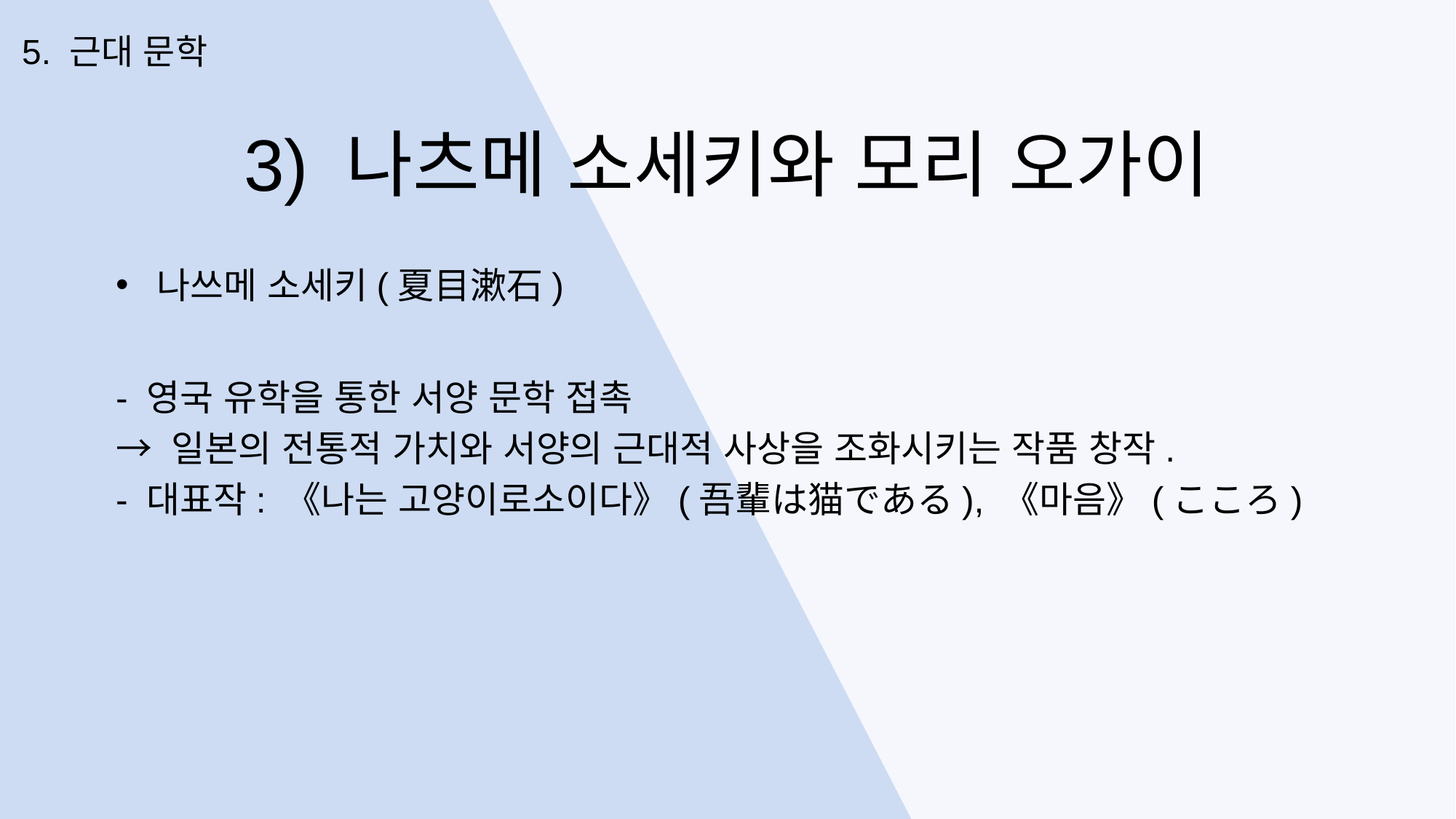

5. 근대 문학
3) 나츠메 소세키와 모리 오가이
나쓰메 소세키(夏目漱石)

- 영국 유학을 통한 서양 문학 접촉
→ 일본의 전통적 가치와 서양의 근대적 사상을 조화시키는 작품 창작.
- 대표작: 《나는 고양이로소이다》(吾輩は猫である), 《마음》(こころ)